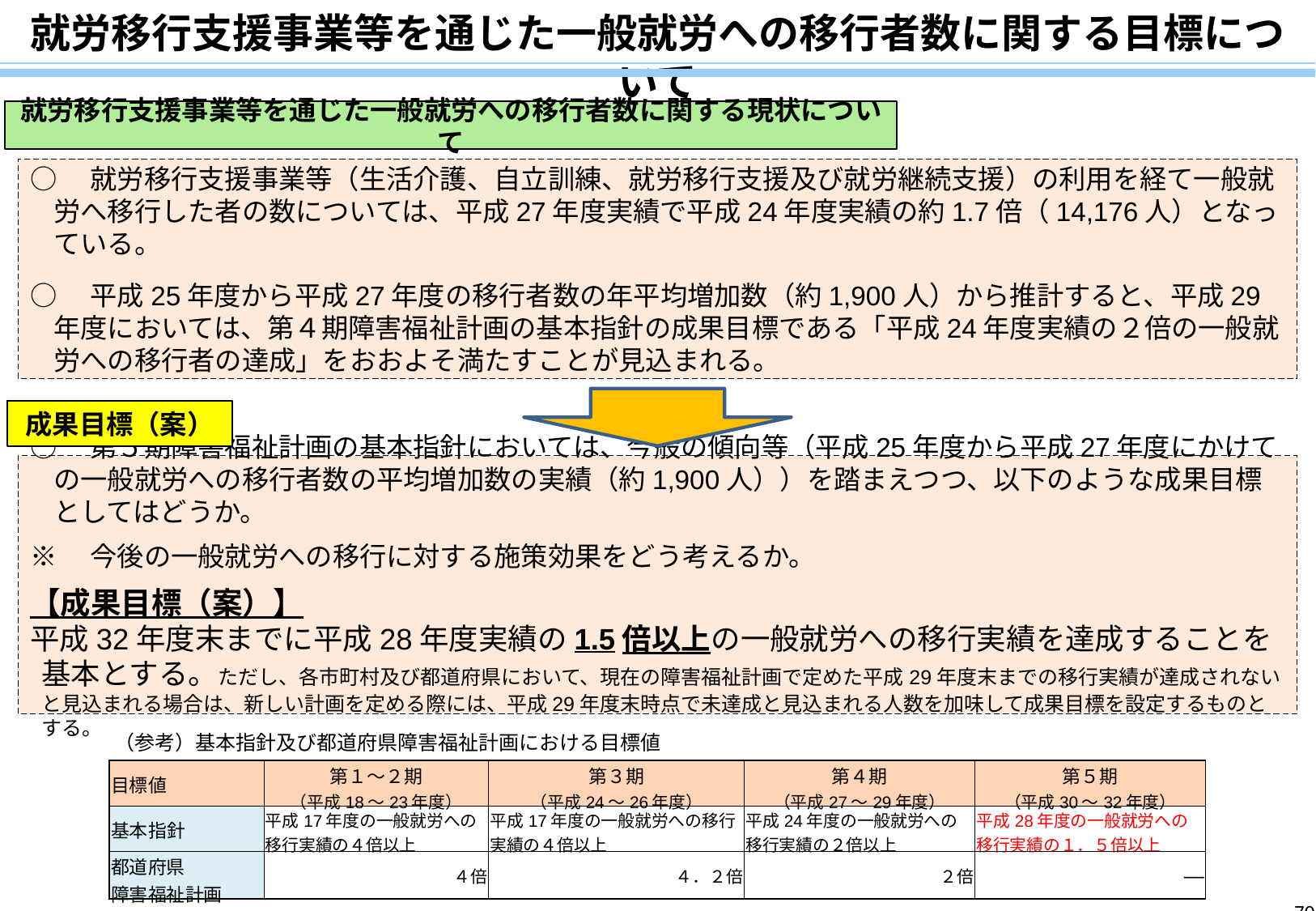

就労移行支援事業等を通じた一般就労への移行者数に関する目標について
就労移行支援事業等を通じた一般就労への移行者数に関する現状について
○　就労移行支援事業等（生活介護、自立訓練、就労移行支援及び就労継続支援）の利用を経て一般就労へ移行した者の数については、平成27年度実績で平成24年度実績の約1.7倍（14,176人）となっている。

○　平成25年度から平成27年度の移行者数の年平均増加数（約1,900人）から推計すると、平成29年度においては、第４期障害福祉計画の基本指針の成果目標である「平成24年度実績の２倍の一般就労への移行者の達成」をおおよそ満たすことが見込まれる。

成果目標（案）
○　第５期障害福祉計画の基本指針においては、今般の傾向等（平成25年度から平成27年度にかけての一般就労への移行者数の平均増加数の実績（約1,900人））を踏まえつつ、以下のような成果目標としてはどうか。

※　今後の一般就労への移行に対する施策効果をどう考えるか。

【成果目標（案）】
平成32年度末までに平成28年度実績の1.5倍以上の一般就労への移行実績を達成することを基本とする。ただし、各市町村及び都道府県において、現在の障害福祉計画で定めた平成29年度末までの移行実績が達成されないと見込まれる場合は、新しい計画を定める際には、平成29年度末時点で未達成と見込まれる人数を加味して成果目標を設定するものとする。
（参考）基本指針及び都道府県障害福祉計画における目標値
| 目標値 | 第１～２期 （平成18～23年度） | 第３期 （平成24～26年度） | 第４期 （平成27～29年度） | 第５期 （平成30～32年度） |
| --- | --- | --- | --- | --- |
| 基本指針 | 平成17年度の一般就労への移行実績の４倍以上 | 平成17年度の一般就労への移行実績の４倍以上 | 平成24年度の一般就労への移行実績の２倍以上 | 平成28年度の一般就労への移行実績の１．５倍以上 |
| 都道府県 障害福祉計画 | ４倍 | ４．２倍 | ２倍 | ― |
70